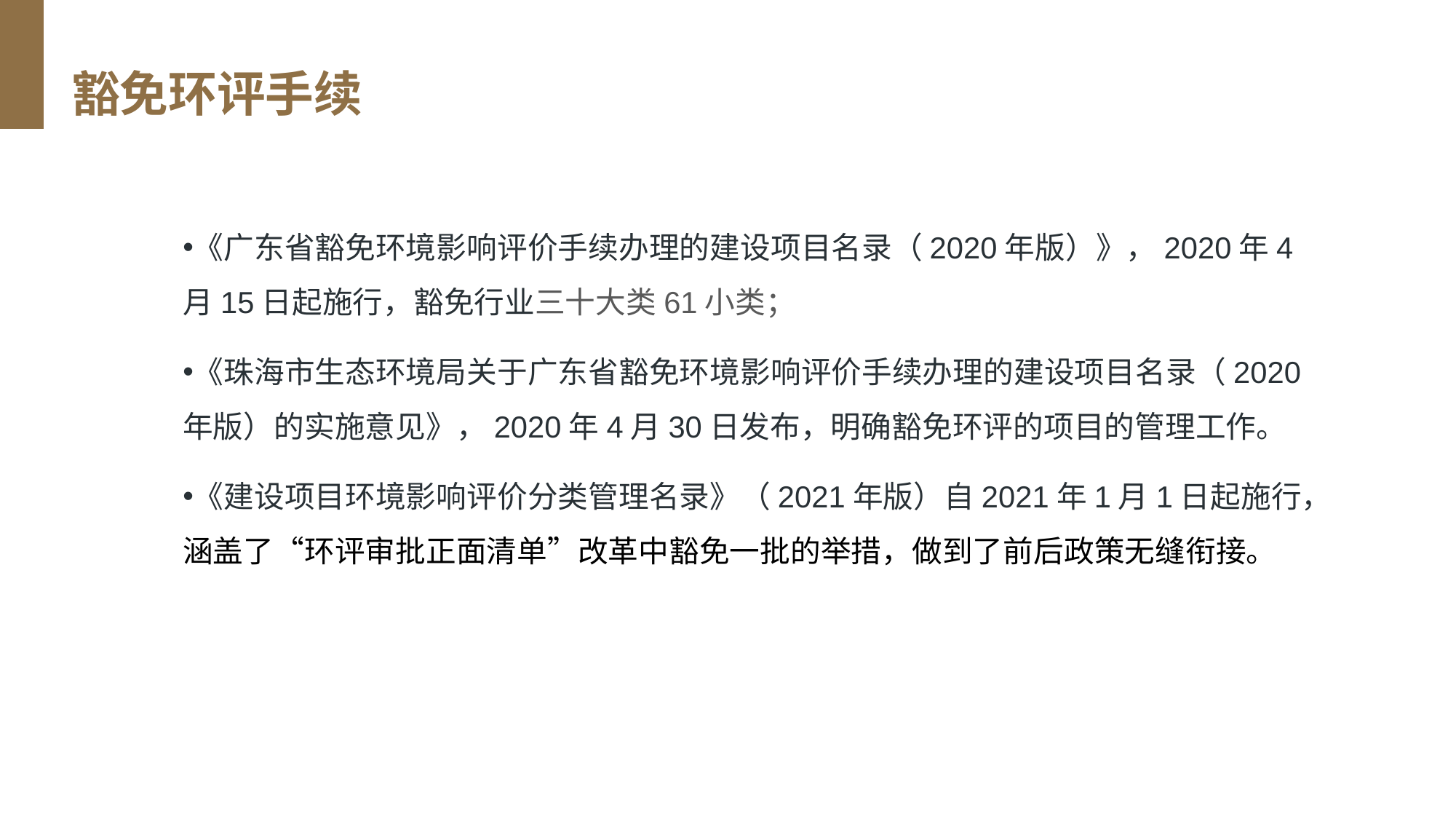

# 豁免环评手续
《广东省豁免环境影响评价手续办理的建设项目名录（2020年版）》，2020年4月15日起施行，豁免行业三十大类61小类；
《珠海市生态环境局关于广东省豁免环境影响评价手续办理的建设项目名录（2020年版）的实施意见》，2020年4月30日发布，明确豁免环评的项目的管理工作。
《建设项目环境影响评价分类管理名录》（2021年版）自2021年1月1日起施行，涵盖了“环评审批正面清单”改革中豁免一批的举措，做到了前后政策无缝衔接。